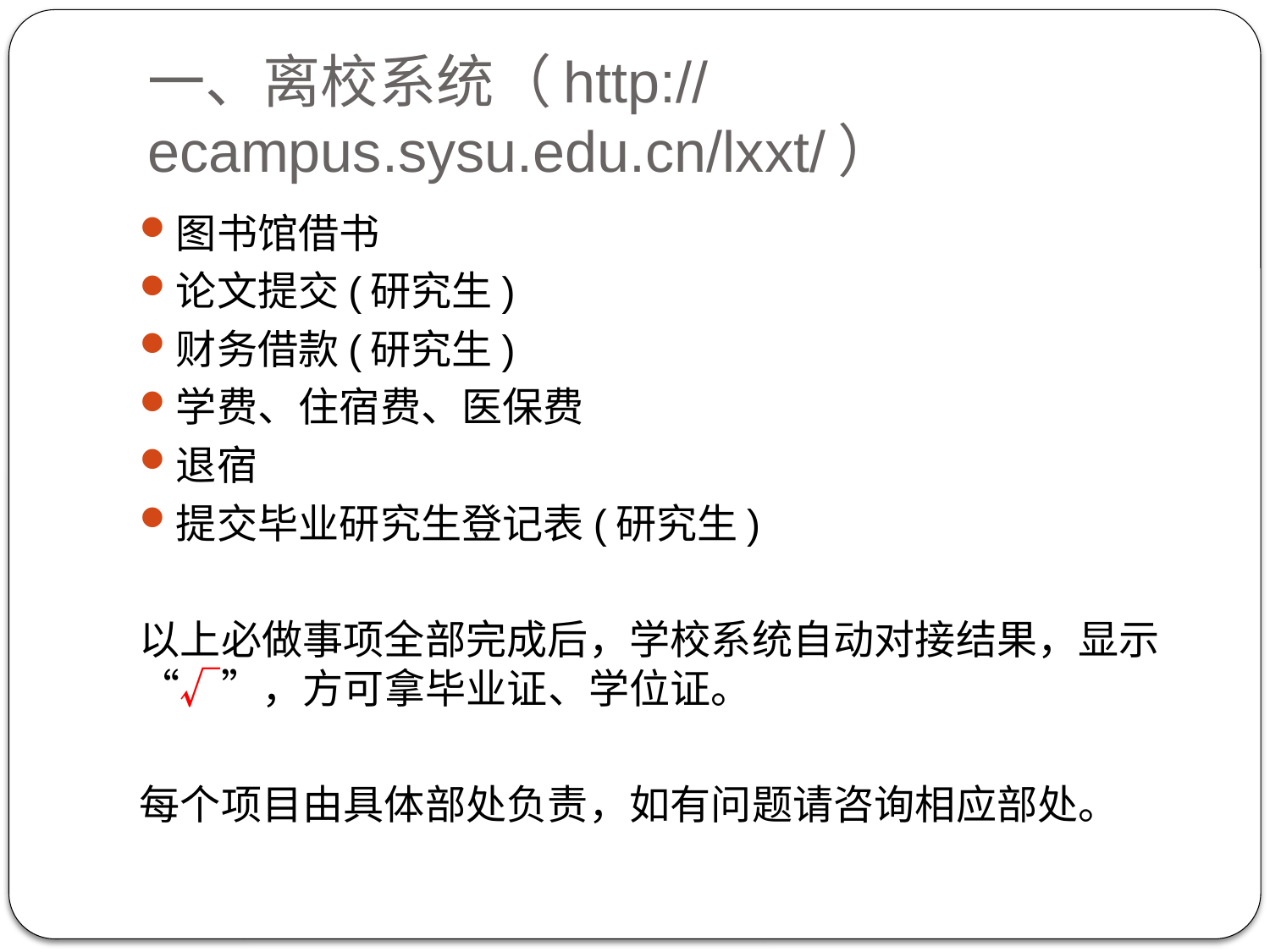

# 一、离校系统（http://ecampus.sysu.edu.cn/lxxt/）
图书馆借书
论文提交(研究生)
财务借款(研究生)
学费、住宿费、医保费
退宿
提交毕业研究生登记表(研究生)

以上必做事项全部完成后，学校系统自动对接结果，显示“√”，方可拿毕业证、学位证。

每个项目由具体部处负责，如有问题请咨询相应部处。